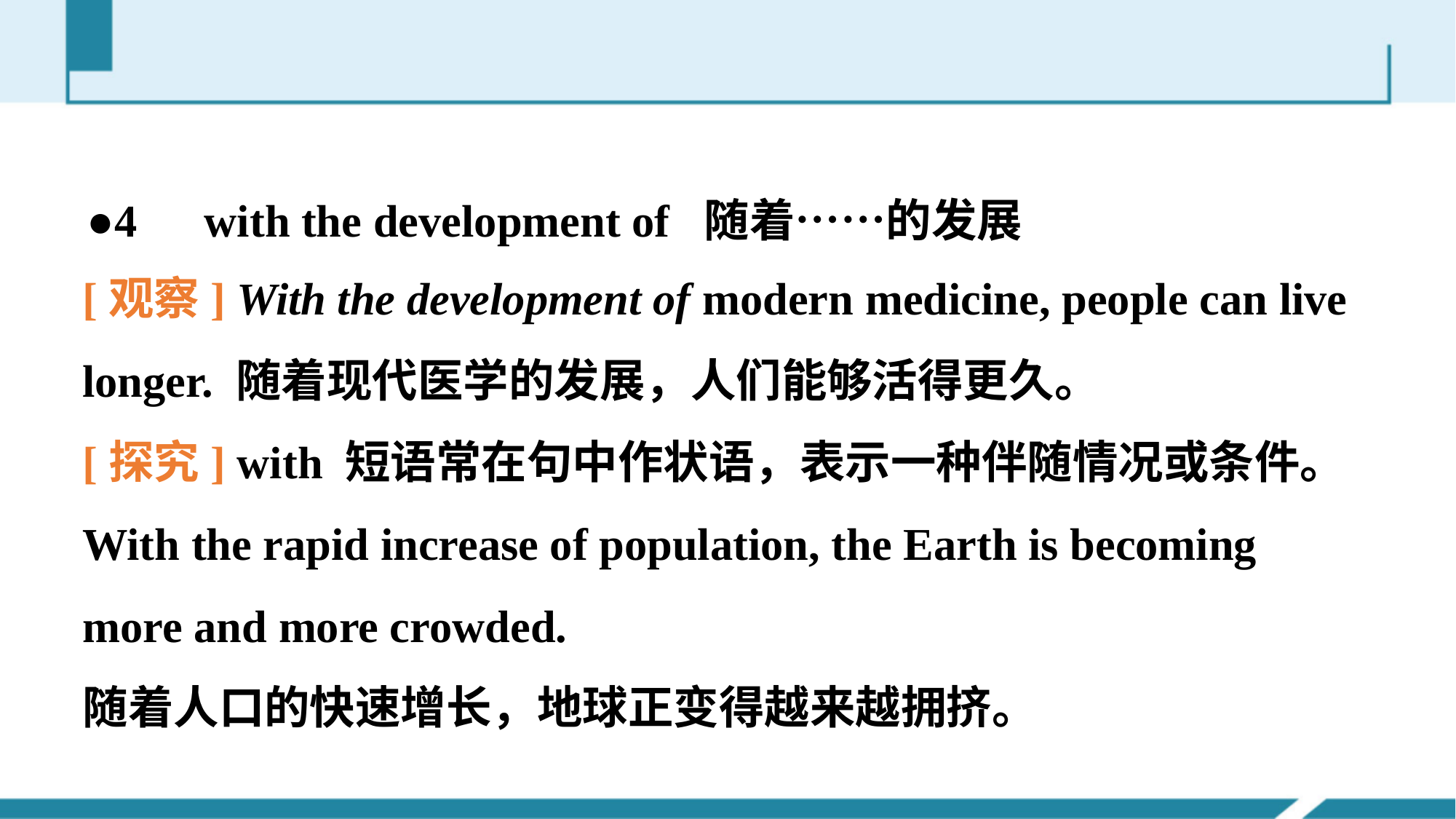

●4　with the development of  随着……的发展
[观察] With the development of modern medicine, people can live longer. 随着现代医学的发展，人们能够活得更久。
[探究] with 短语常在句中作状语，表示一种伴随情况或条件。
With the rapid increase of population, the Earth is becoming more and more crowded.
随着人口的快速增长，地球正变得越来越拥挤。